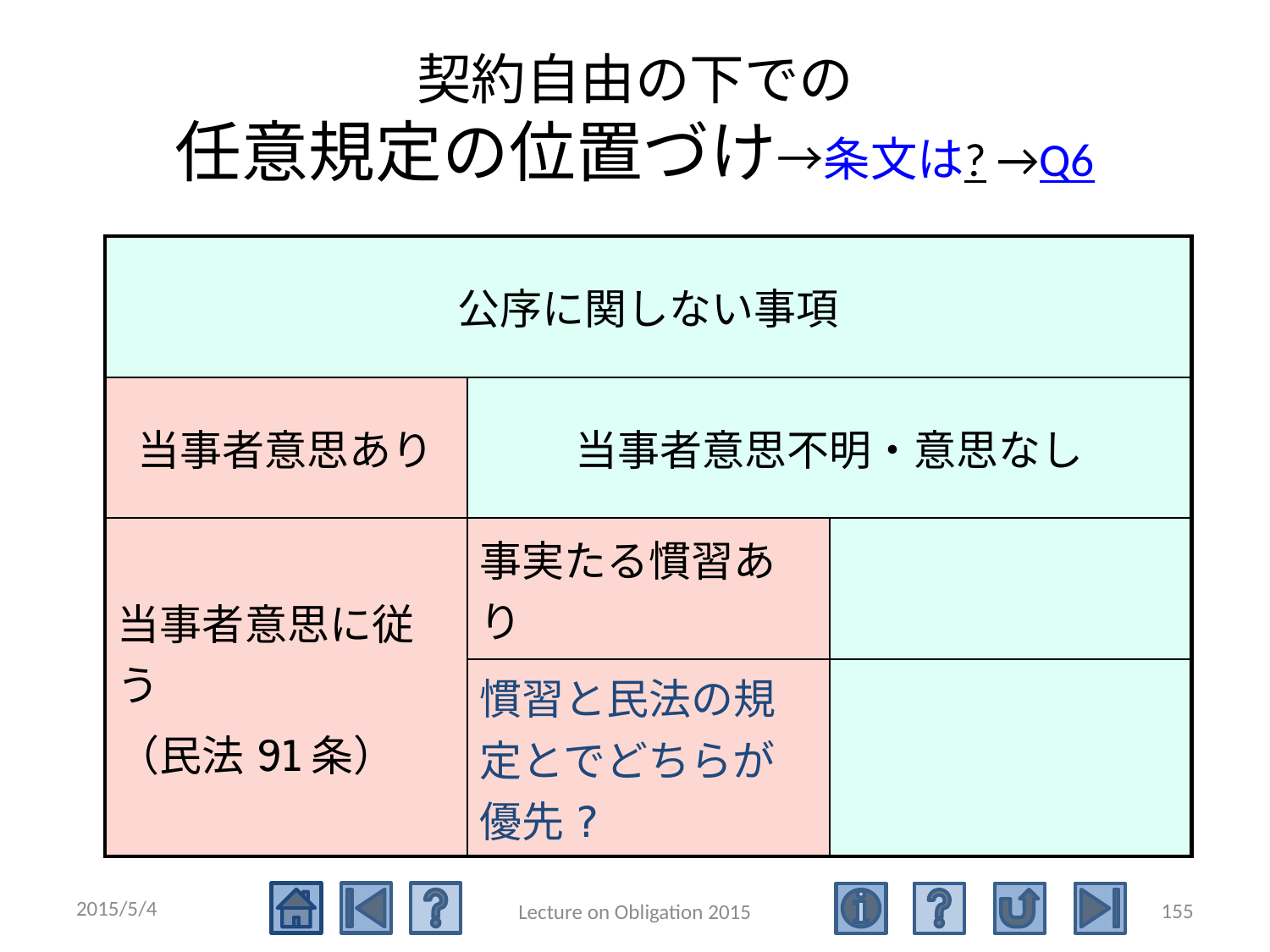

# 契約自由の下での 任意規定の位置づけ→条文は? →Q6
| 公序に関しない事項 |  |  |
| --- | --- | --- |
| 当事者意思あり | 当事者意思不明・意思なし |  |
| 当事者意思に従う （民法91条） | 事実たる慣習あり |  |
|  | 慣習と民法の規定とでどちらが優先? |  |
2015/5/4
155
Lecture on Obligation 2015